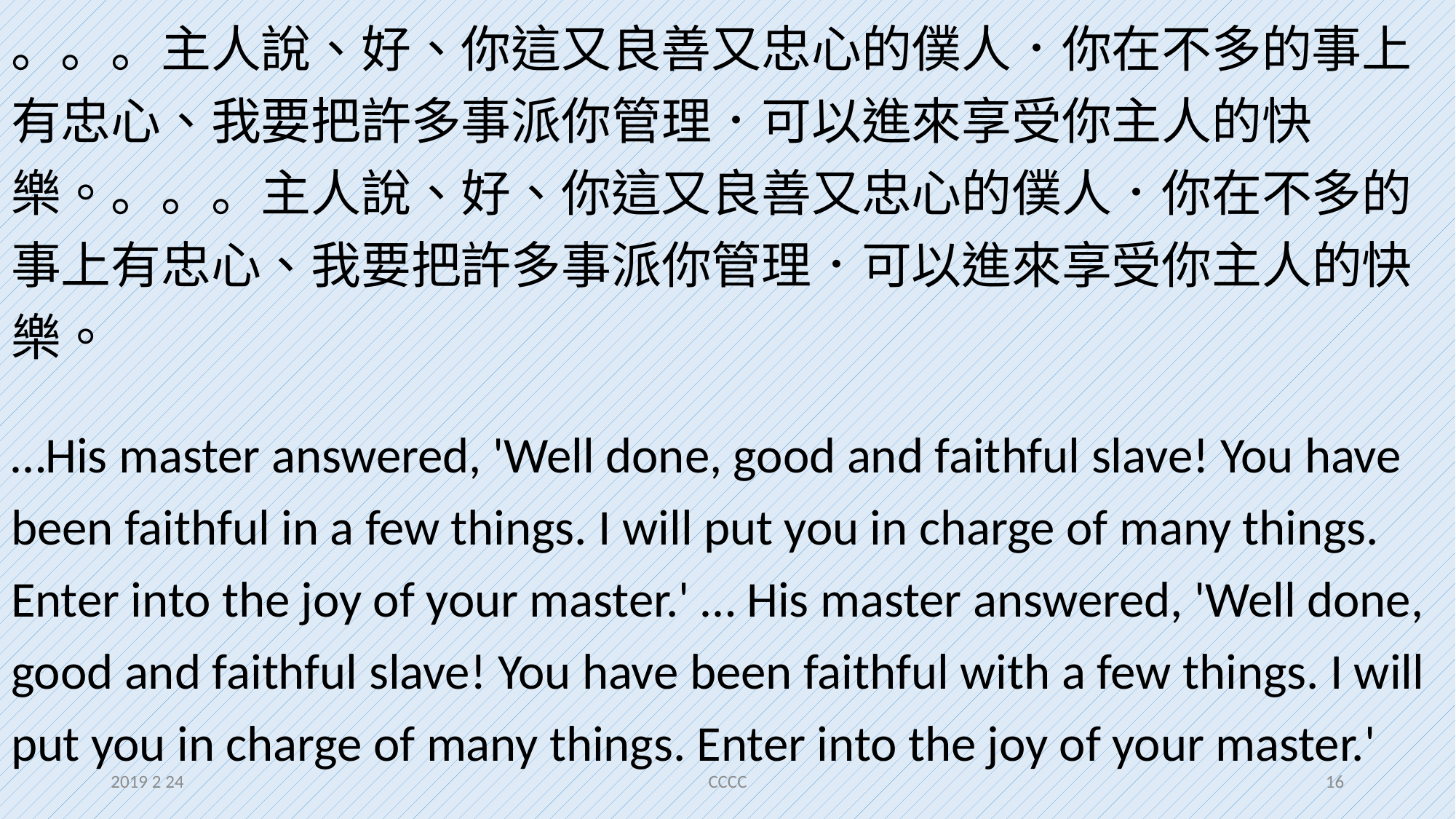

。。。主人說、好、你這又良善又忠心的僕人．你在不多的事上有忠心、我要把許多事派你管理．可以進來享受你主人的快樂。。。。主人說、好、你這又良善又忠心的僕人．你在不多的事上有忠心、我要把許多事派你管理．可以進來享受你主人的快樂。

…His master answered, 'Well done, good and faithful slave! You have been faithful in a few things. I will put you in charge of many things. Enter into the joy of your master.' … His master answered, 'Well done, good and faithful slave! You have been faithful with a few things. I will put you in charge of many things. Enter into the joy of your master.'
2019 2 24
CCCC
16